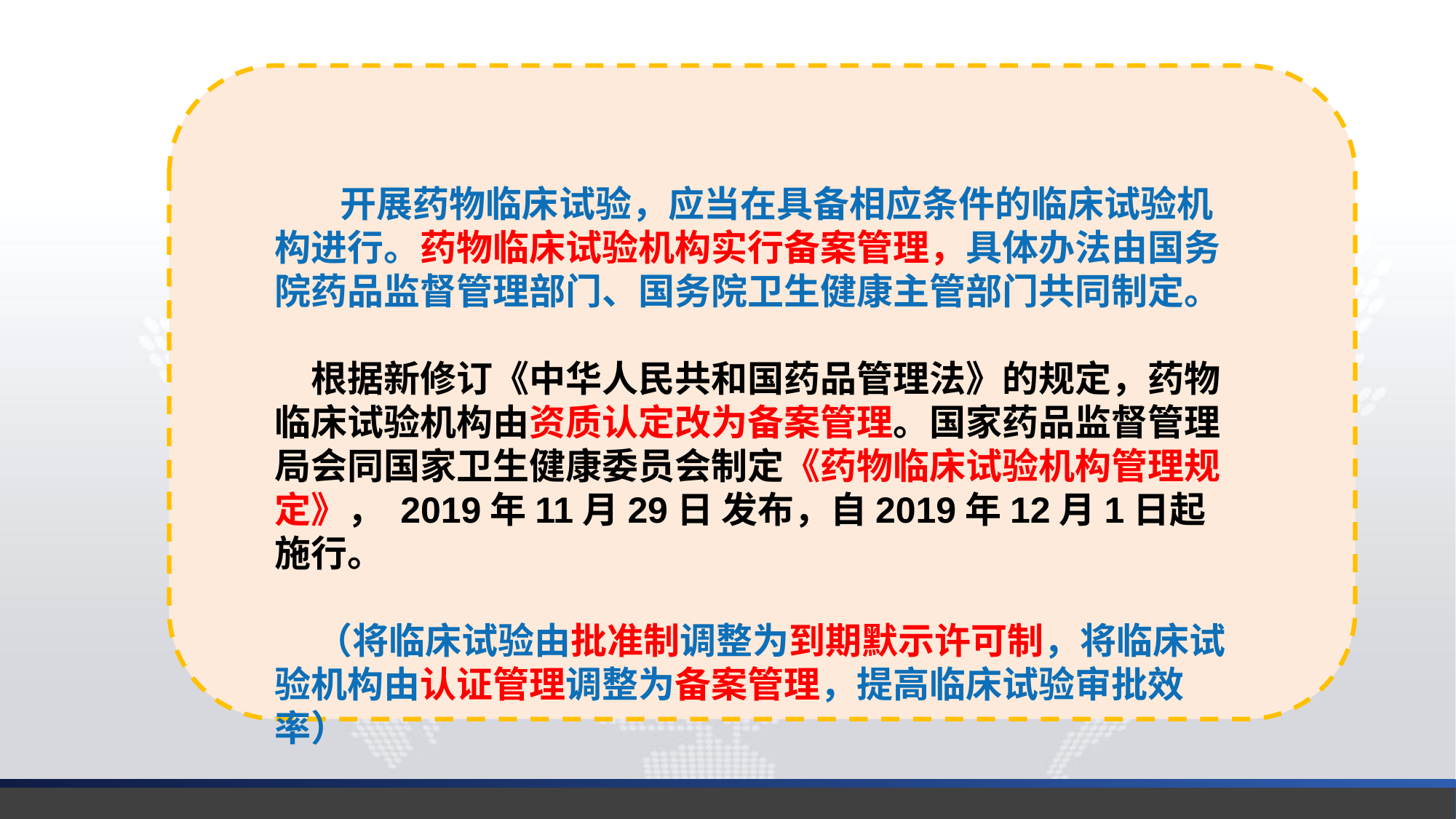

开展药物临床试验，应当在具备相应条件的临床试验机构进行。药物临床试验机构实行备案管理，具体办法由国务院药品监督管理部门、国务院卫生健康主管部门共同制定。
　根据新修订《中华人民共和国药品管理法》的规定，药物临床试验机构由资质认定改为备案管理。国家药品监督管理局会同国家卫生健康委员会制定《药物临床试验机构管理规定》， 2019年11月29日 发布，自2019年12月1日起施行。
    （将临床试验由批准制调整为到期默示许可制，将临床试验机构由认证管理调整为备案管理，提高临床试验审批效率）

延时符